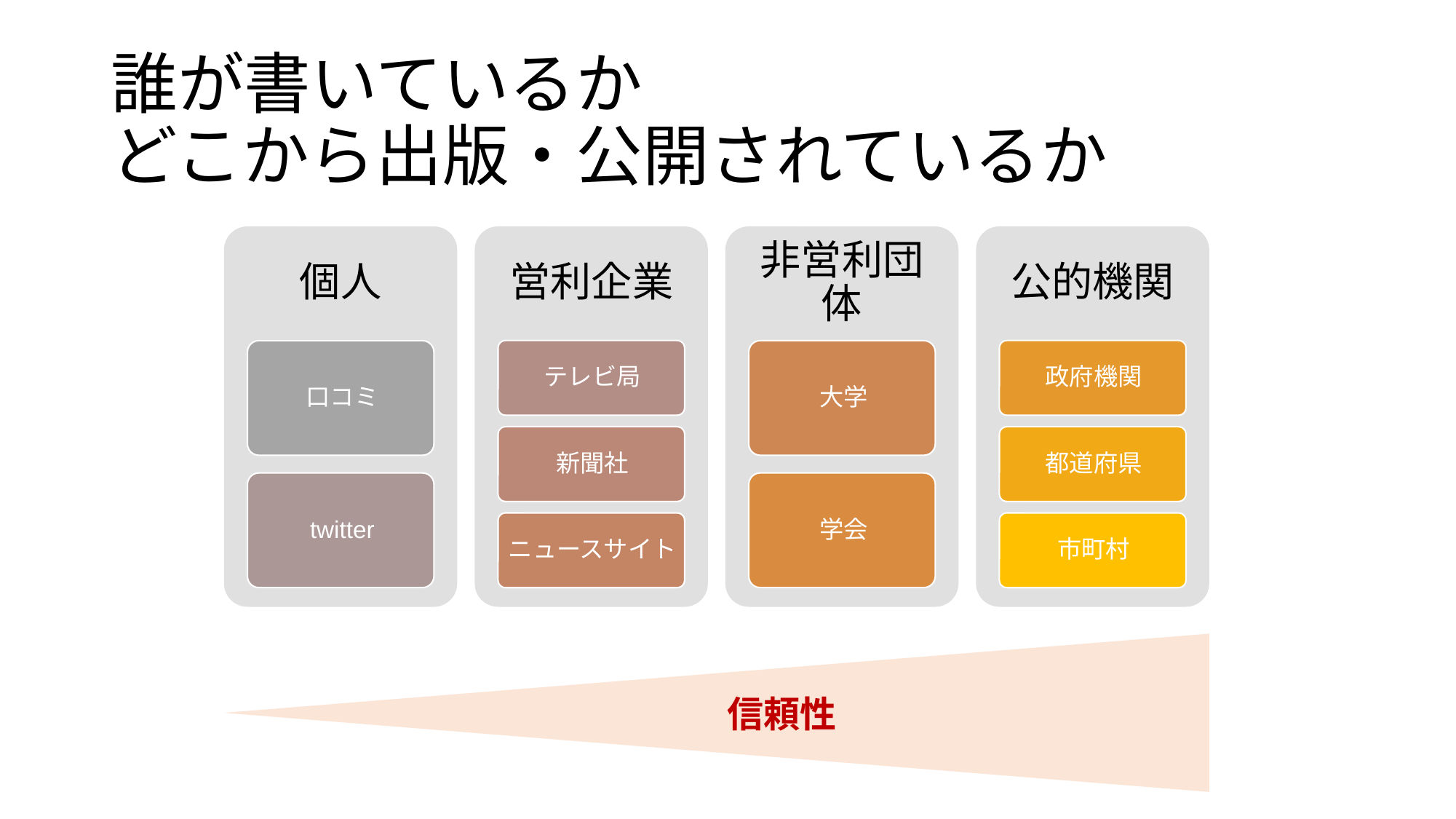

# 誰が書いているか どこから出版・公開されているか
信頼性
個人
口コミ
twitter
営利企業
テレビ局
新聞社
ニュースサイト
非営利団体
大学
学会
公的機関
政府機関
都道府県
市町村